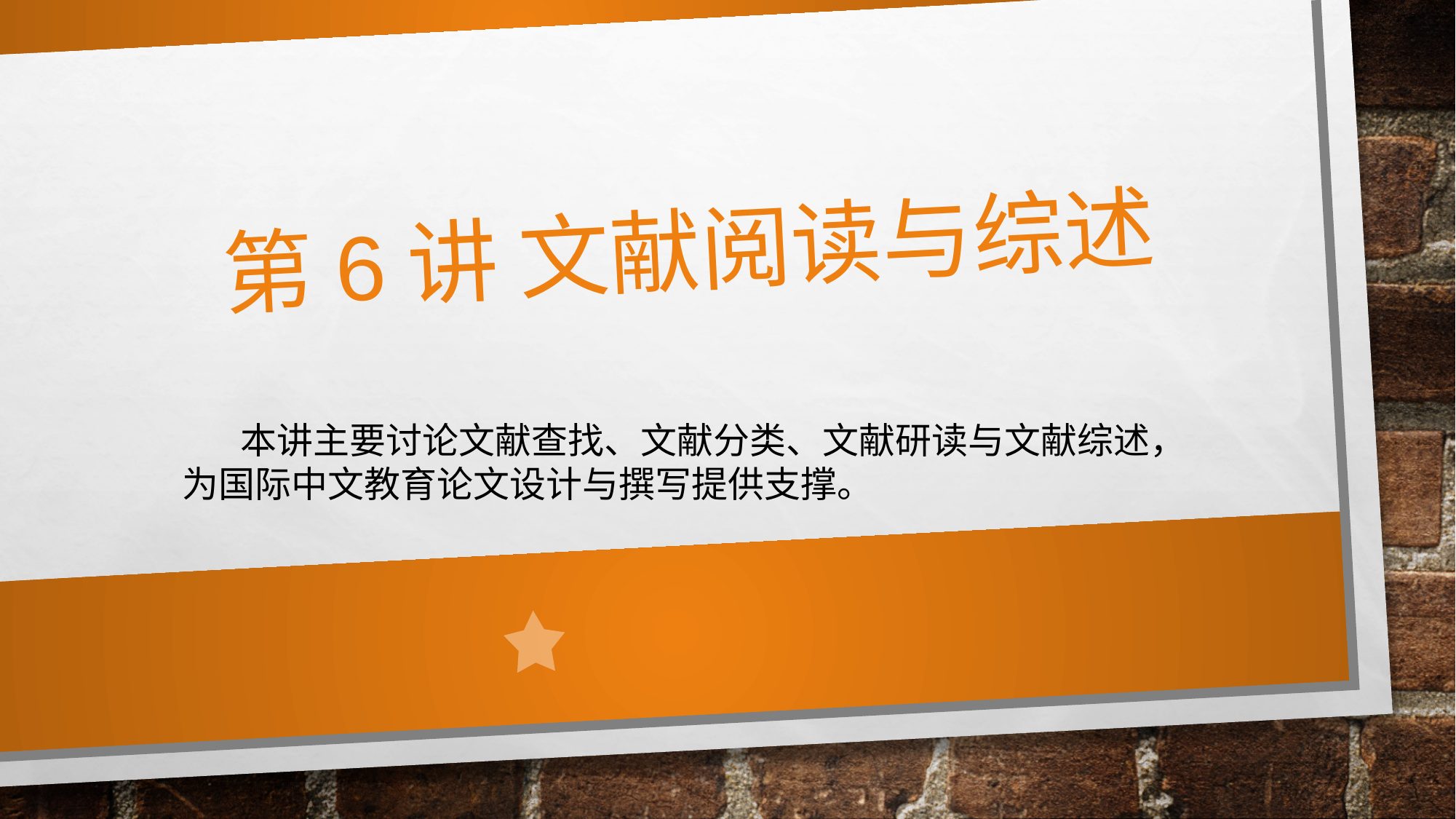

# 第6讲 文献阅读与综述
      本讲主要讨论文献查找、文献分类、文献研读与文献综述，为国际中文教育论文设计与撰写提供支撑。